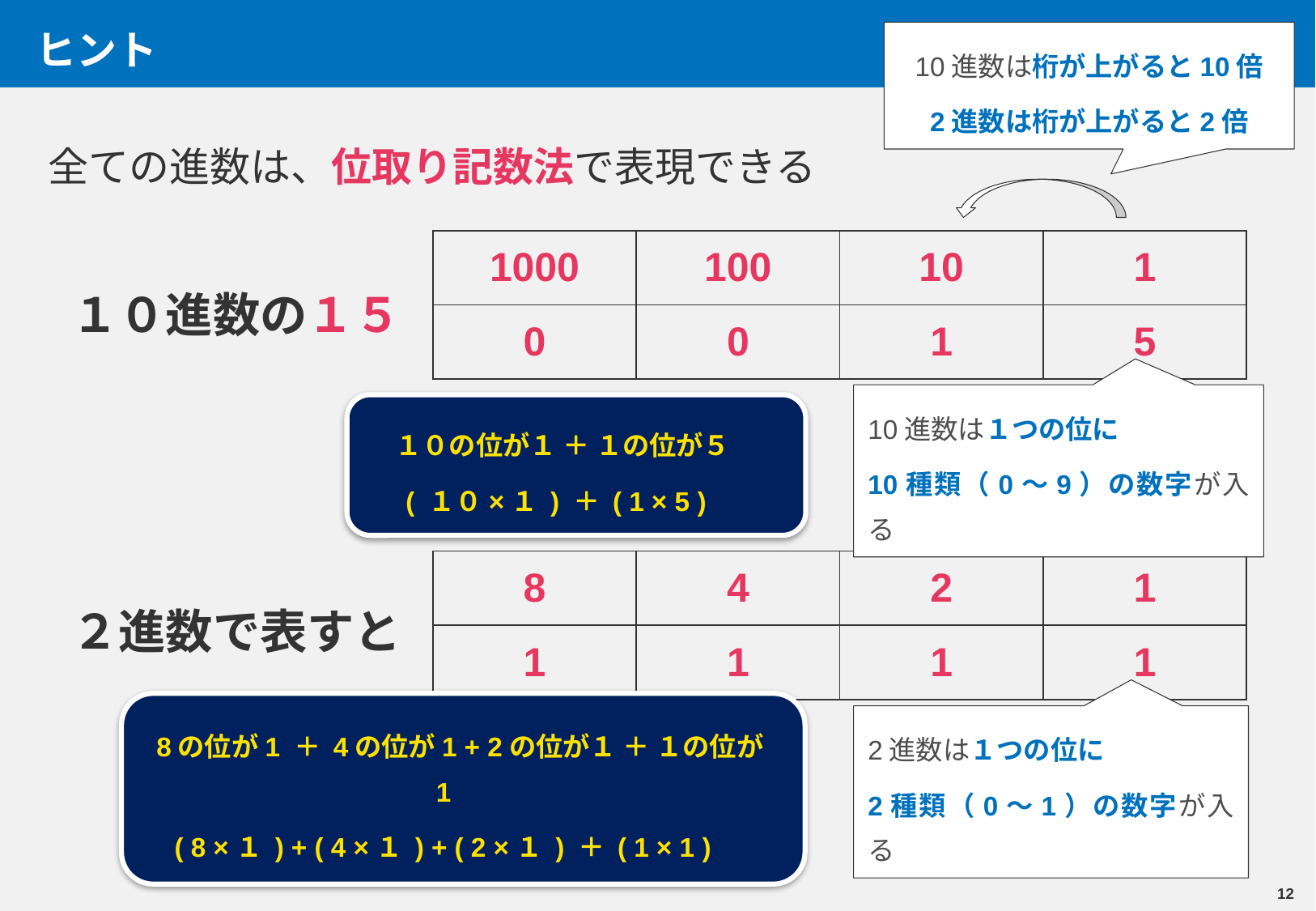

# ヒント
10進数は桁が上がると10倍
2進数は桁が上がると2倍
全ての進数は、位取り記数法で表現できる

| 1000 | 100 | 10 | 1 |
| --- | --- | --- | --- |
| 0 | 0 | 1 | 5 |
１０進数の１５
１０の位が１ ＋ １の位が５
( １０×１ ) ＋ ( 1 × 5 )
10進数は１つの位に
10種類（0～9）の数字が入る
| 8 | 4 | 2 | 1 |
| --- | --- | --- | --- |
| 1 | 1 | 1 | 1 |
２進数で表すと
8の位が1 ＋ 4の位が1 + 2の位が１ ＋ １の位が1
( 8 ×１ ) + ( 4 ×１ ) + ( 2 ×１ ) ＋ ( 1 × 1 )
2進数は１つの位に
2種類（0～1）の数字が入る
12